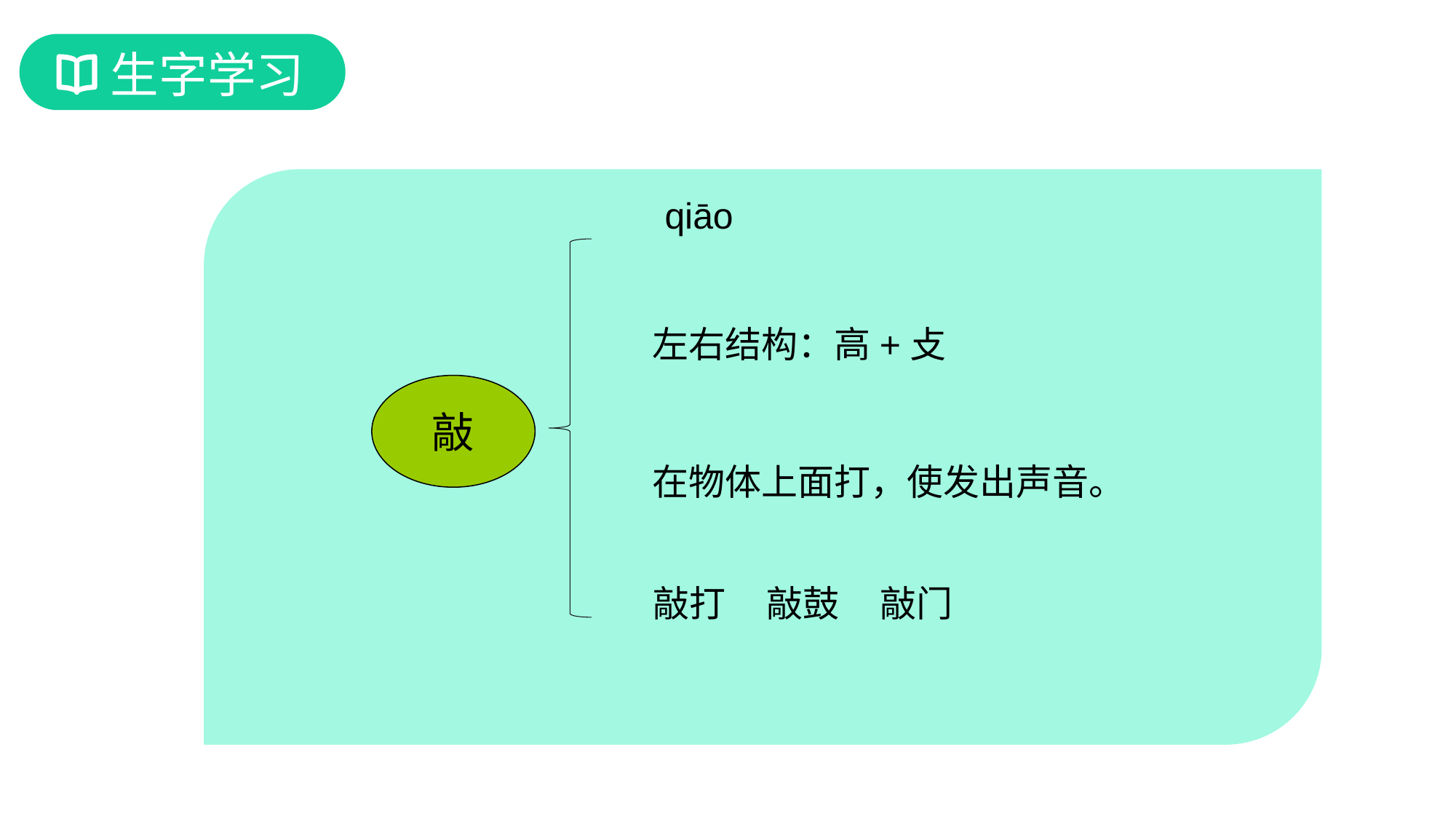

生字学习

qiāo

左右结构：高+攴
敲
在物体上面打，使发出声音。
敲打     敲鼓     敲门